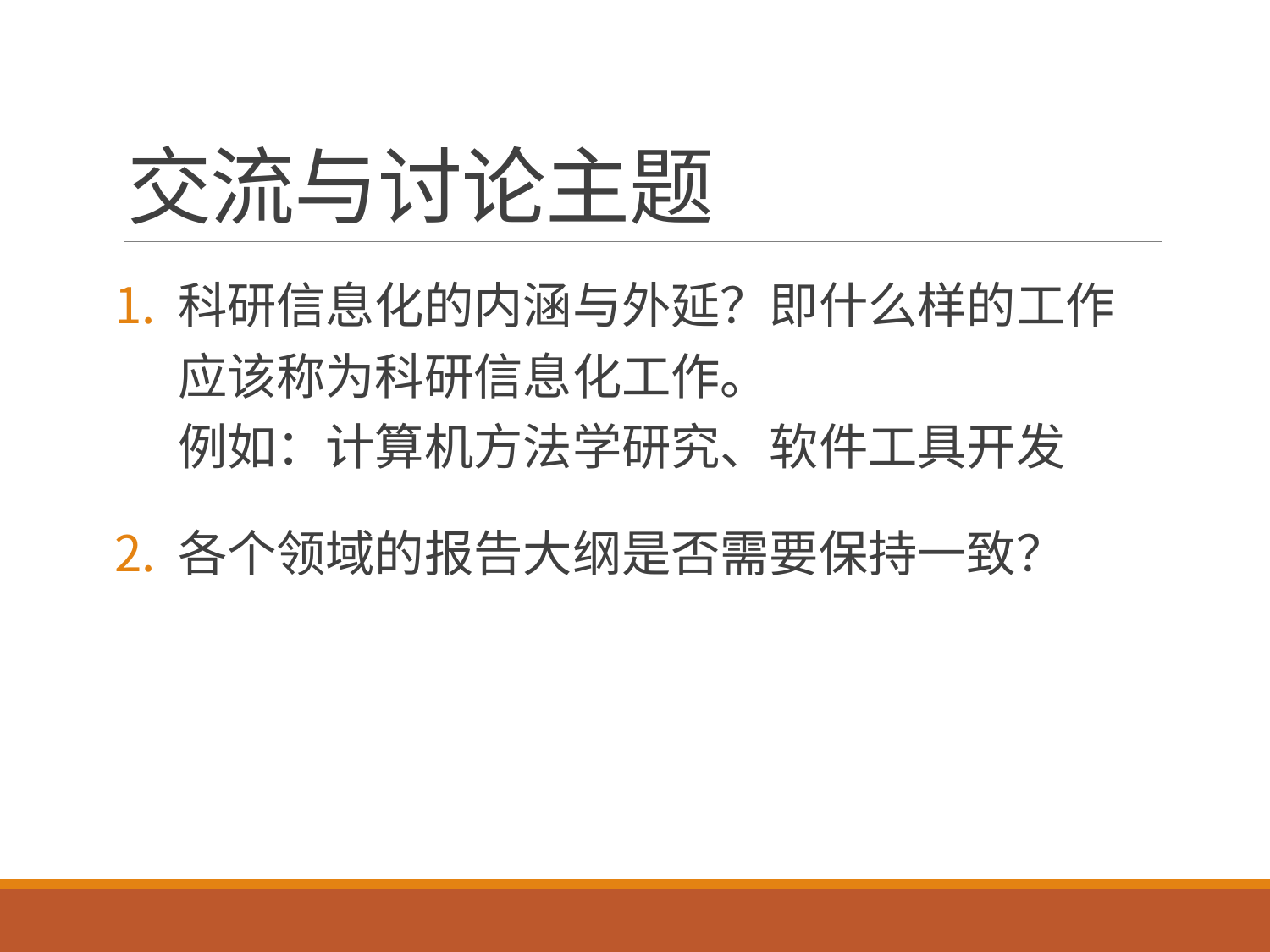

# 交流与讨论主题
科研信息化的内涵与外延？即什么样的工作应该称为科研信息化工作。
例如：计算机方法学研究、软件工具开发
各个领域的报告大纲是否需要保持一致？